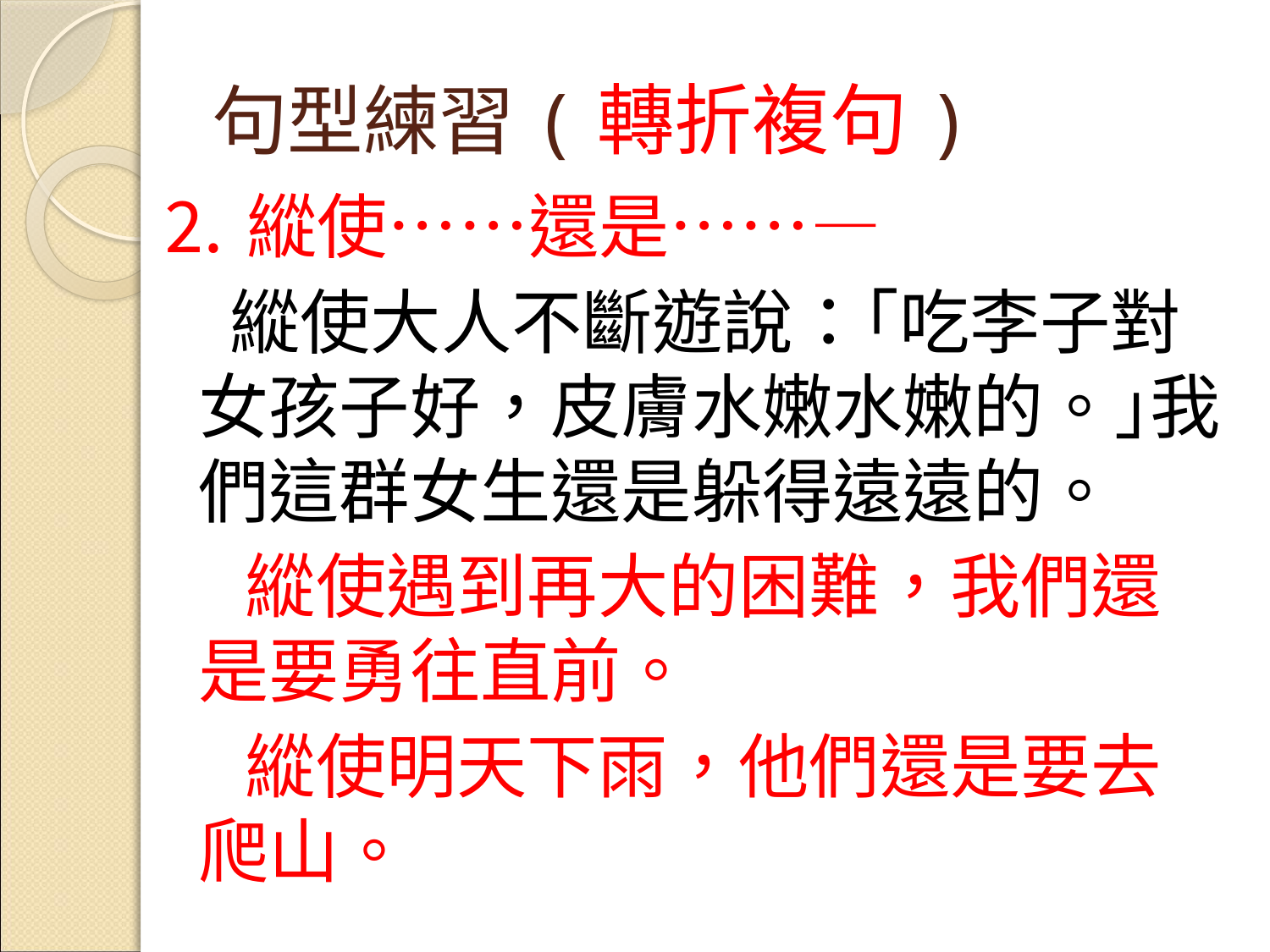

句型練習(轉折複句)
⒉縱使……還是……—
　縱使大人不斷遊說：｢吃李子對女孩子好，皮膚水嫩水嫩的。｣我們這群女生還是躲得遠遠的。
　 縱使遇到再大的困難，我們還是要勇往直前。
　 縱使明天下雨，他們還是要去爬山。